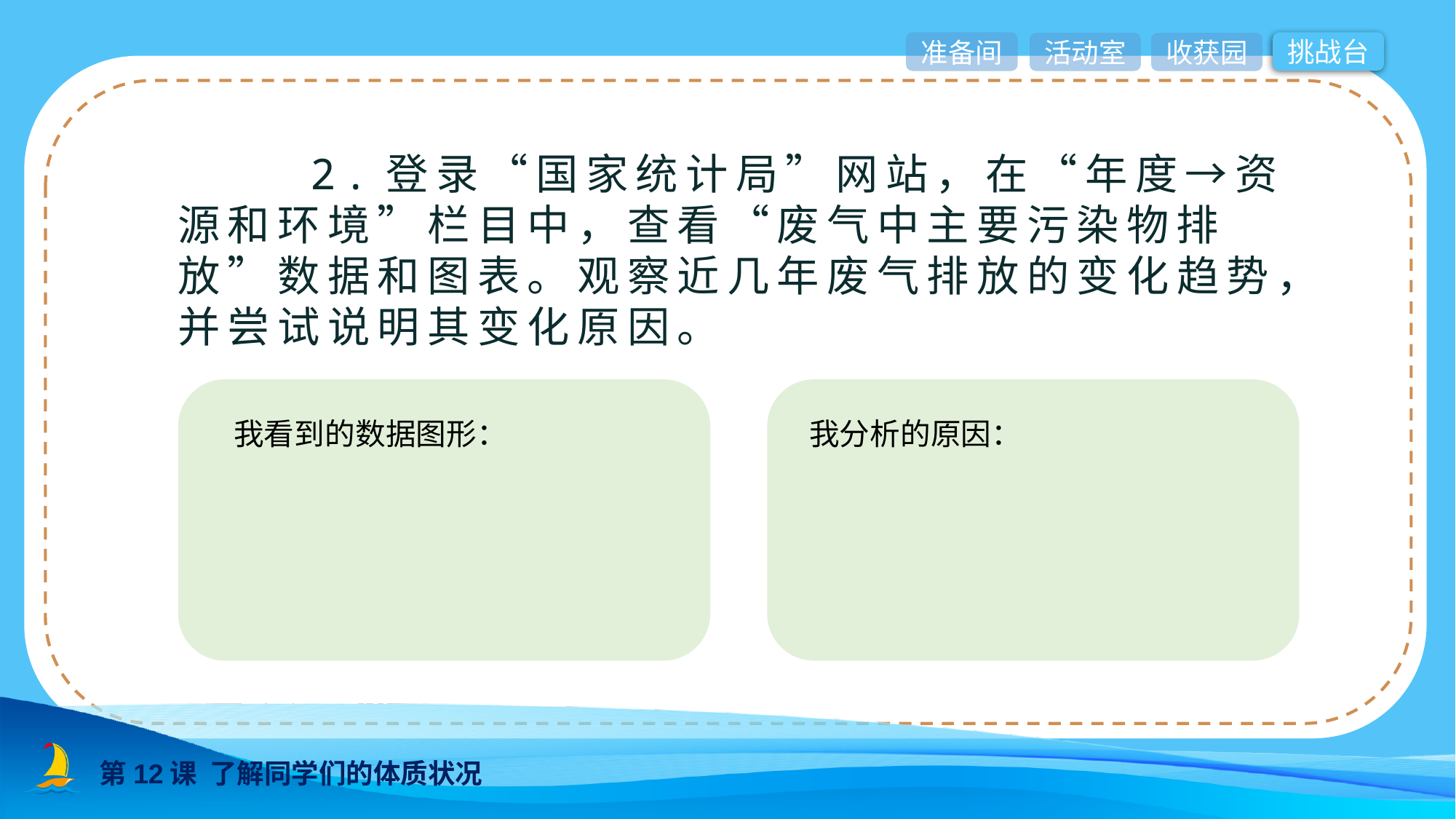

2.登录“国家统计局”网站，在“年度→资源和环境”栏目中，查看“废气中主要污染物排放”数据和图表。观察近几年废气排放的变化趋势，并尝试说明其变化原因。

我看到的数据图形：
我分析的原因：